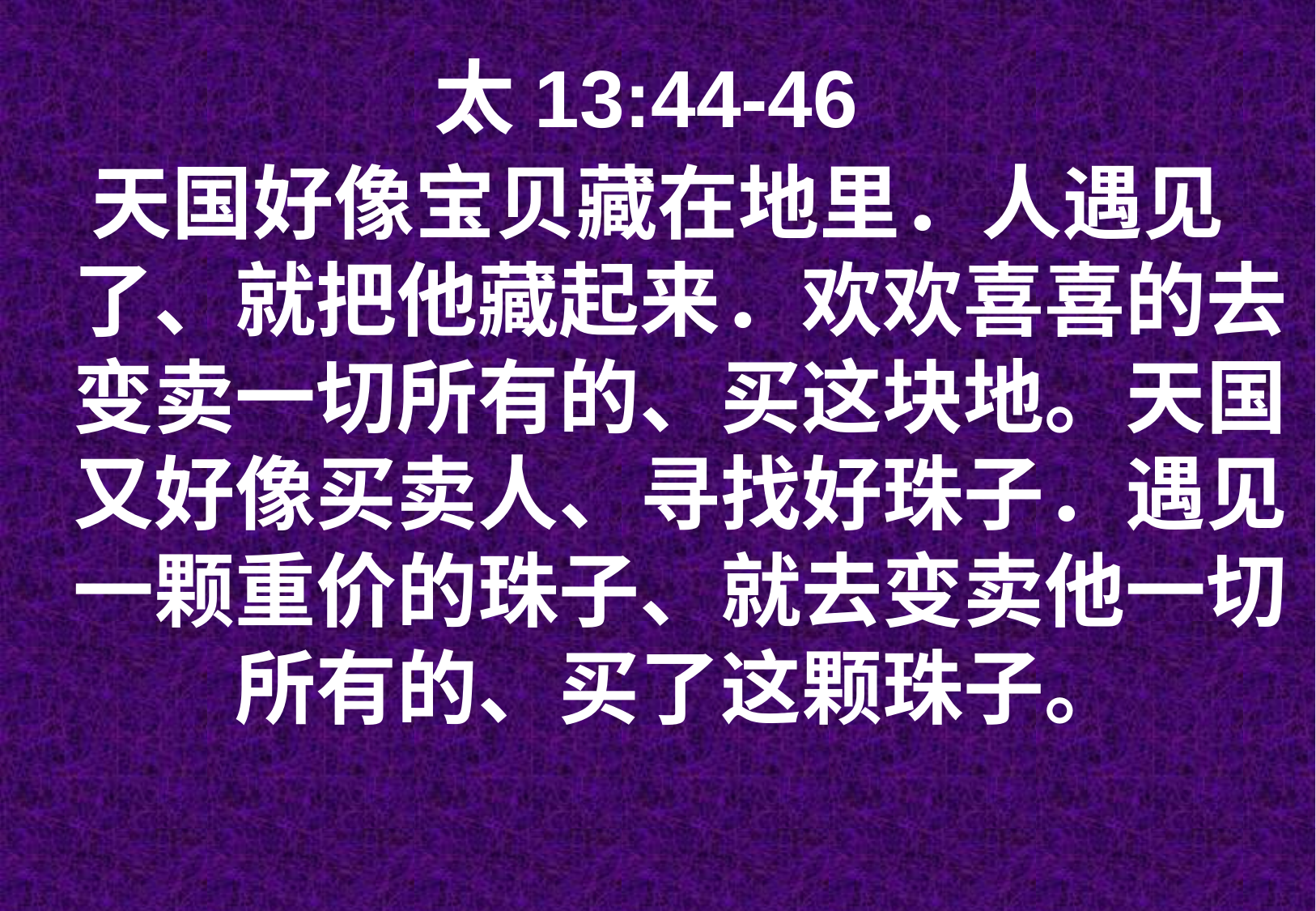

太13:44-46
天国好像宝贝藏在地里．人遇见了、就把他藏起来．欢欢喜喜的去变卖一切所有的、买这块地。天国又好像买卖人、寻找好珠子．遇见一颗重价的珠子、就去变卖他一切所有的、买了这颗珠子。